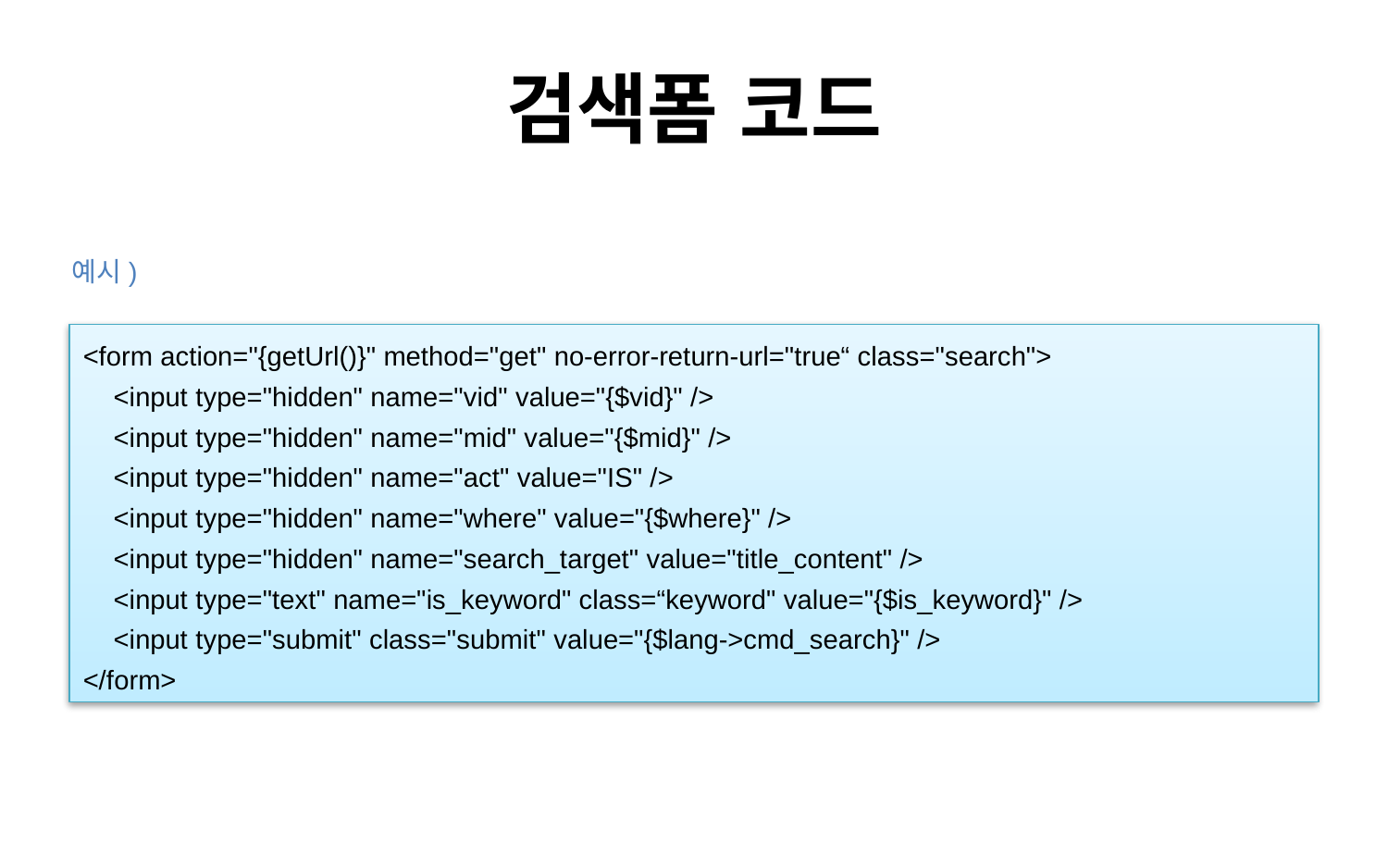

# 검색폼 코드
예시)
<form action="{getUrl()}" method="get" no-error-return-url="true“ class="search">
    <input type="hidden" name="vid" value="{$vid}" />
    <input type="hidden" name="mid" value="{$mid}" />
    <input type="hidden" name="act" value="IS" />
    <input type="hidden" name="where" value="{$where}" />
    <input type="hidden" name="search_target" value="title_content" />
    <input type="text" name="is_keyword" class=“keyword" value="{$is_keyword}" />
    <input type="submit" class="submit" value="{$lang->cmd_search}" />
</form>